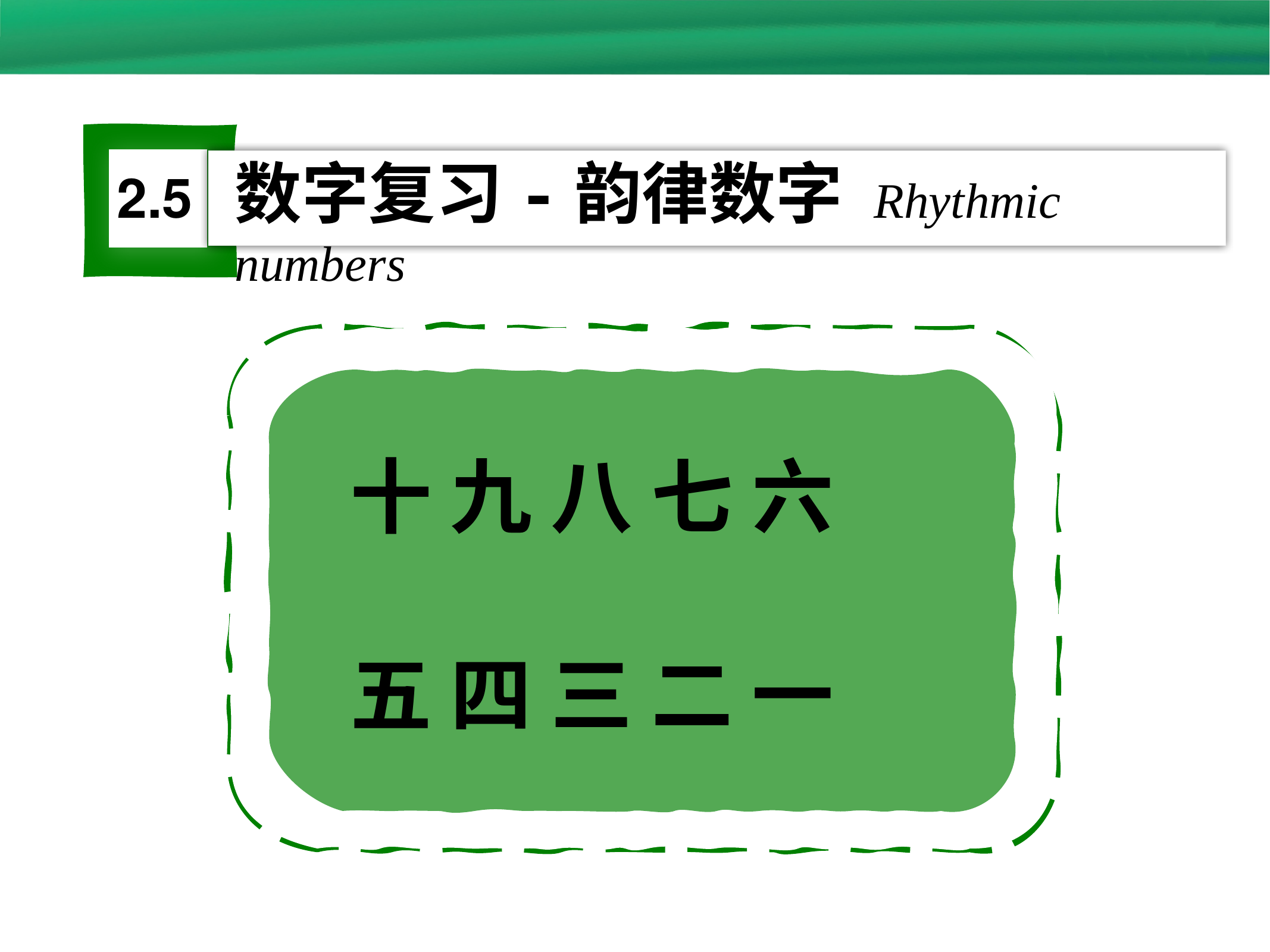

数字复习-韵律数字 Rhythmic numbers
2.5

十 九 八 七 六

五 四 三 二 一